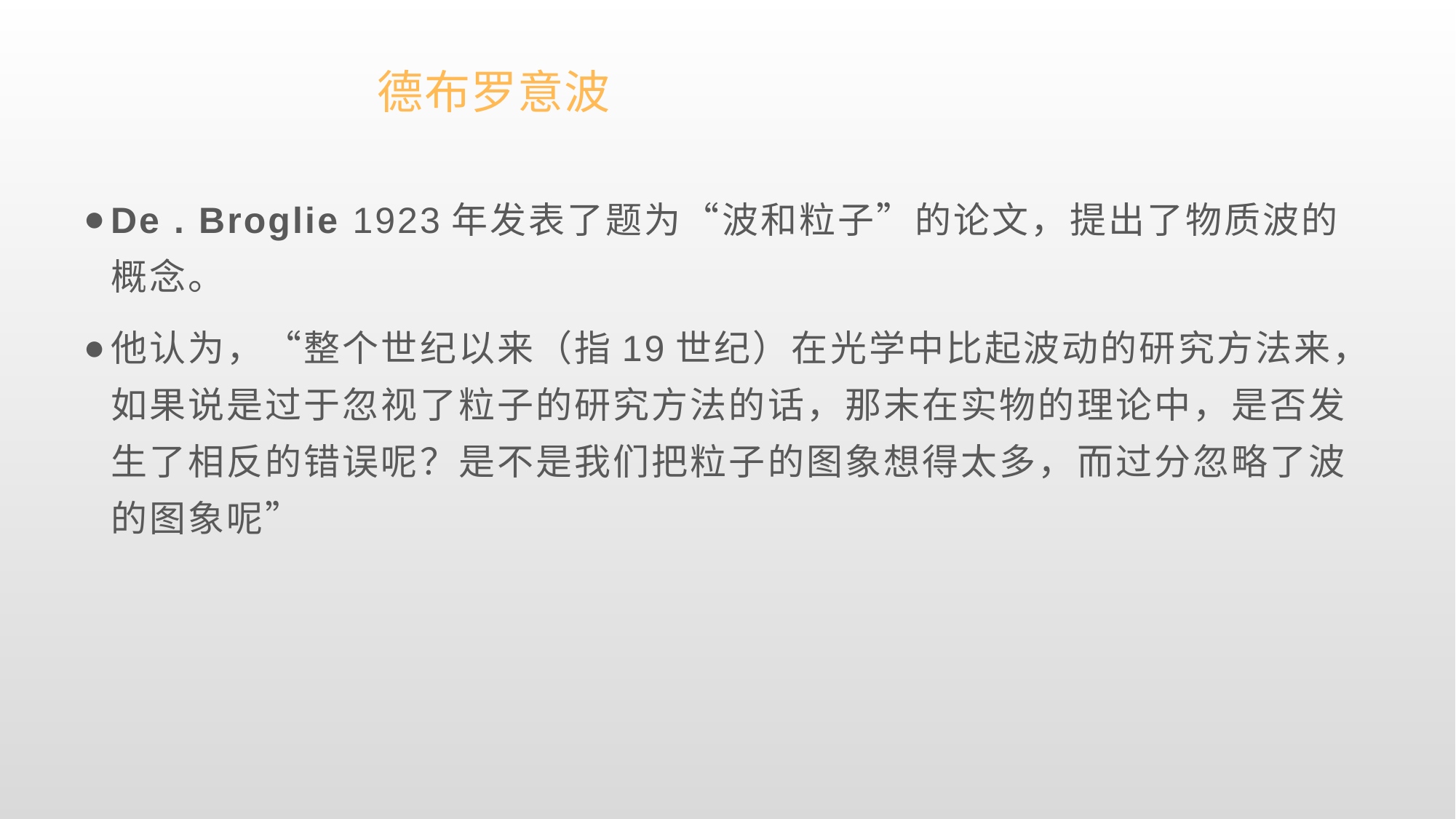

# 德布罗意波
De . Broglie 1923年发表了题为“波和粒子”的论文，提出了物质波的概念。
他认为，“整个世纪以来（指19世纪）在光学中比起波动的研究方法来，如果说是过于忽视了粒子的研究方法的话，那末在实物的理论中，是否发生了相反的错误呢？是不是我们把粒子的图象想得太多，而过分忽略了波的图象呢”